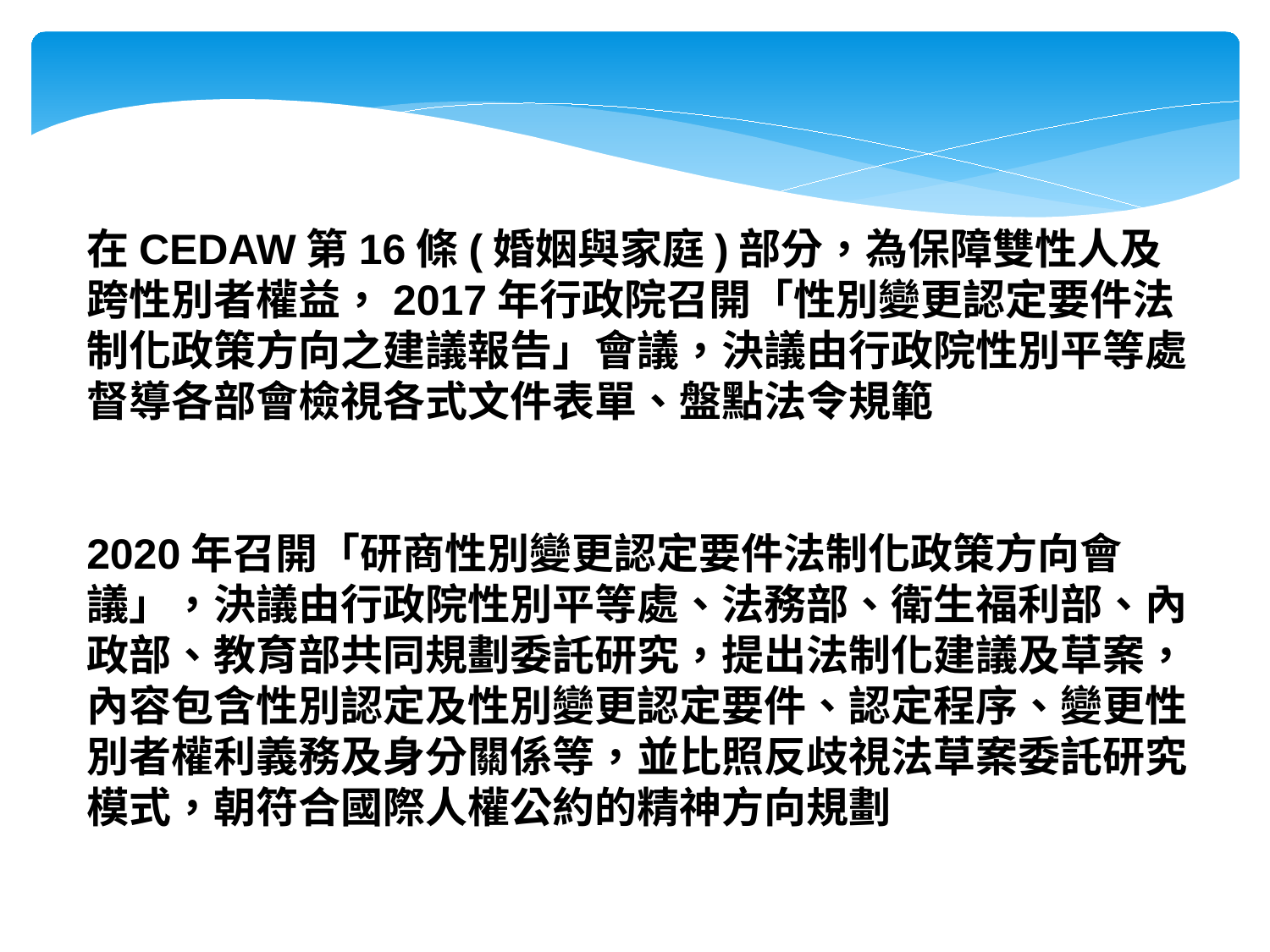

在CEDAW第16條(婚姻與家庭)部分，為保障雙性人及跨性別者權益，2017年行政院召開「性別變更認定要件法制化政策方向之建議報告」會議，決議由行政院性別平等處督導各部會檢視各式文件表單、盤點法令規範

2020年召開「研商性別變更認定要件法制化政策方向會議」，決議由行政院性別平等處、法務部、衛生福利部、內政部、教育部共同規劃委託研究，提出法制化建議及草案，內容包含性別認定及性別變更認定要件、認定程序、變更性別者權利義務及身分關係等，並比照反歧視法草案委託研究模式，朝符合國際人權公約的精神方向規劃